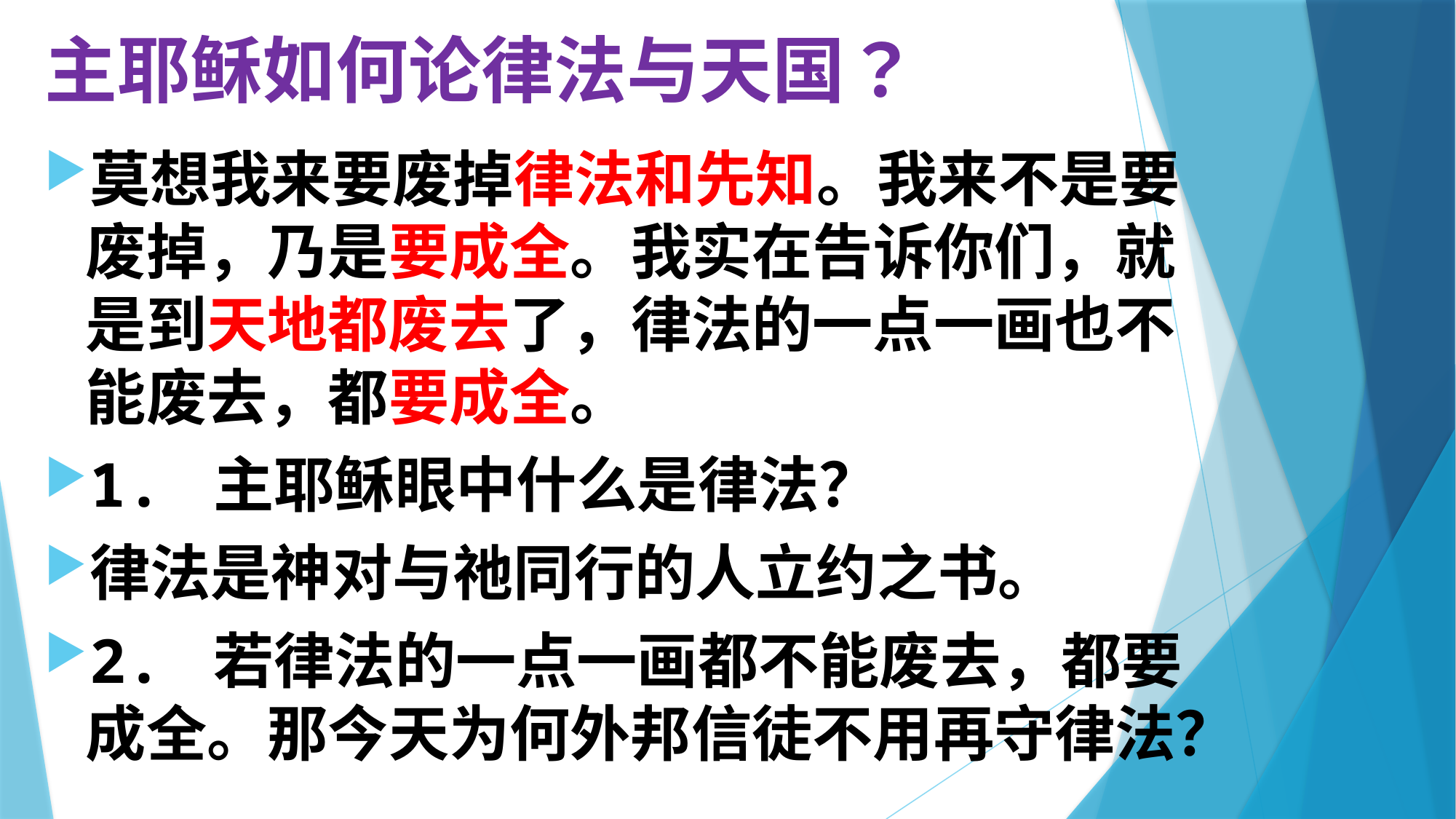

# 主耶稣如何论律法与天国？
莫想我来要废掉律法和先知。我来不是要废掉，乃是要成全。我实在告诉你们，就是到天地都废去了，律法的一点一画也不能废去，都要成全。
1. 主耶稣眼中什么是律法？
律法是神对与祂同行的人立约之书。
2. 若律法的一点一画都不能废去，都要成全。那今天为何外邦信徒不用再守律法？